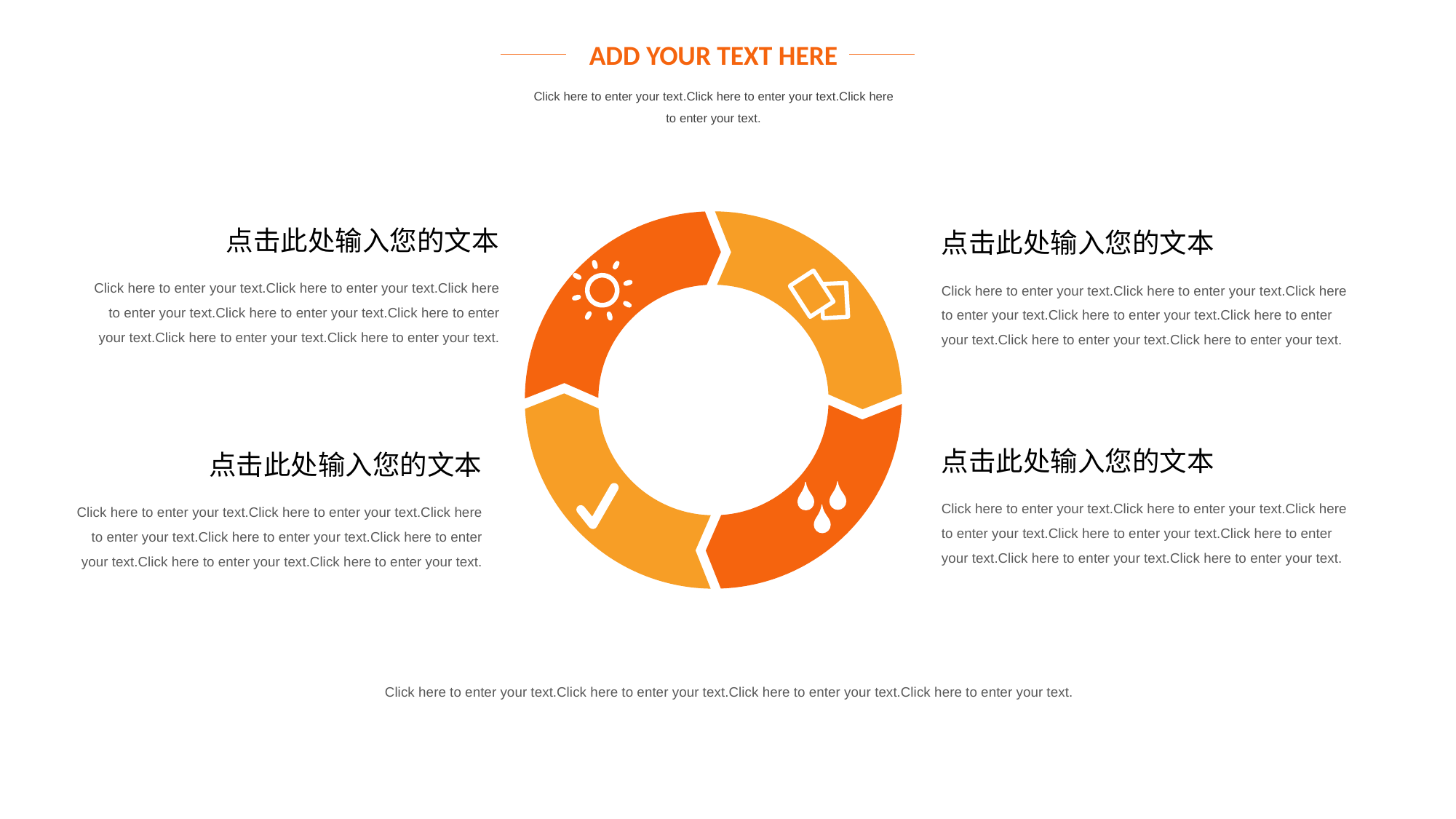

ADD YOUR TEXT HERE
Click here to enter your text.Click here to enter your text.Click here to enter your text.

点击此处输入您的文本
点击此处输入您的文本
Click here to enter your text.Click here to enter your text.Click here to enter your text.Click here to enter your text.Click here to enter your text.Click here to enter your text.Click here to enter your text.
Click here to enter your text.Click here to enter your text.Click here to enter your text.Click here to enter your text.Click here to enter your text.Click here to enter your text.Click here to enter your text.
点击此处输入您的文本
点击此处输入您的文本
Click here to enter your text.Click here to enter your text.Click here to enter your text.Click here to enter your text.Click here to enter your text.Click here to enter your text.Click here to enter your text.
Click here to enter your text.Click here to enter your text.Click here to enter your text.Click here to enter your text.Click here to enter your text.Click here to enter your text.Click here to enter your text.
Click here to enter your text.Click here to enter your text.Click here to enter your text.Click here to enter your text.